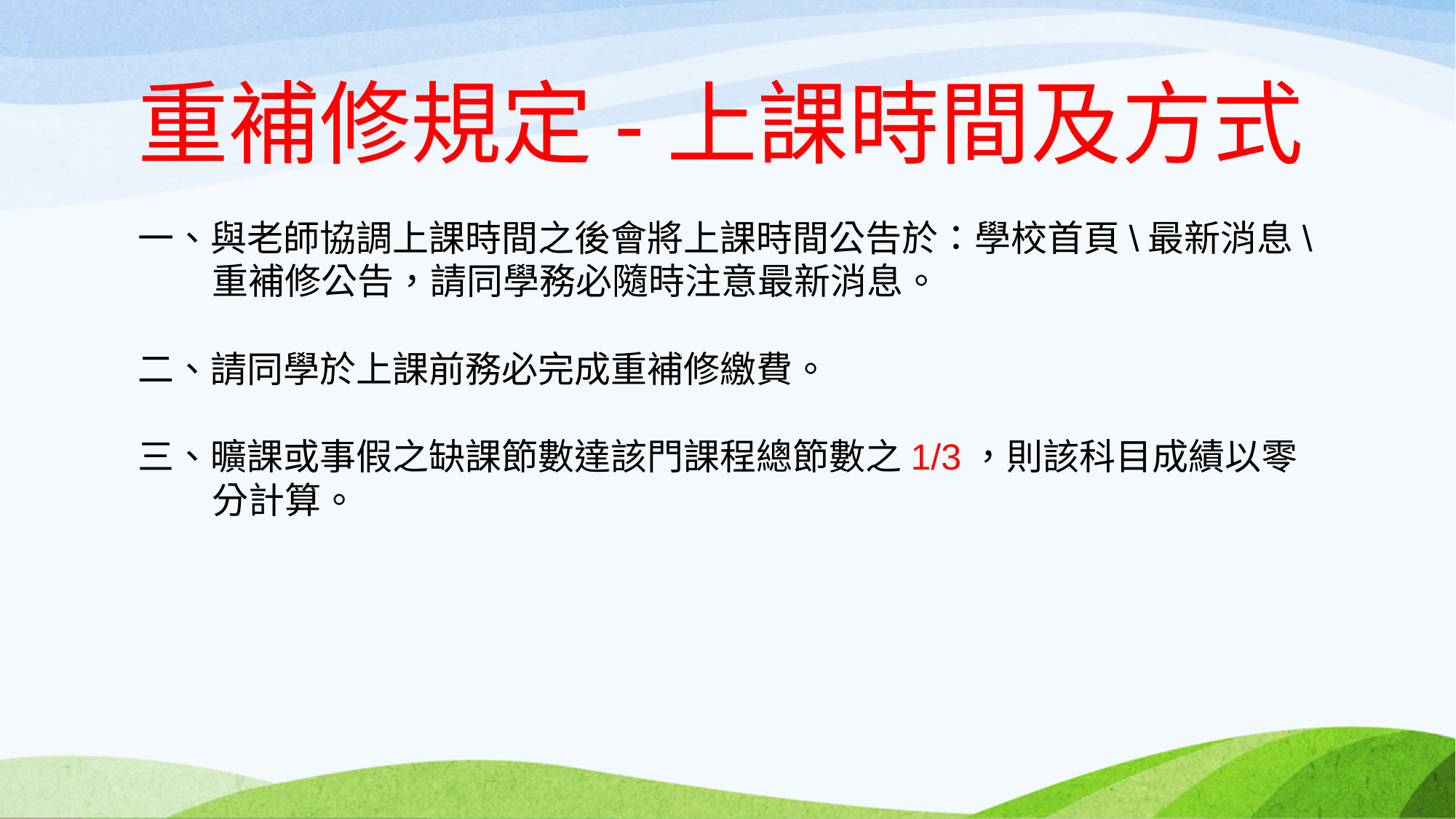

# 重補修規定-上課時間及方式
一、與老師協調上課時間之後會將上課時間公告於：學校首頁\最新消息\
        重補修公告，請同學務必隨時注意最新消息。

二、請同學於上課前務必完成重補修繳費。

三、曠課或事假之缺課節數達該門課程總節數之1/3，則該科目成績以零
        分計算。